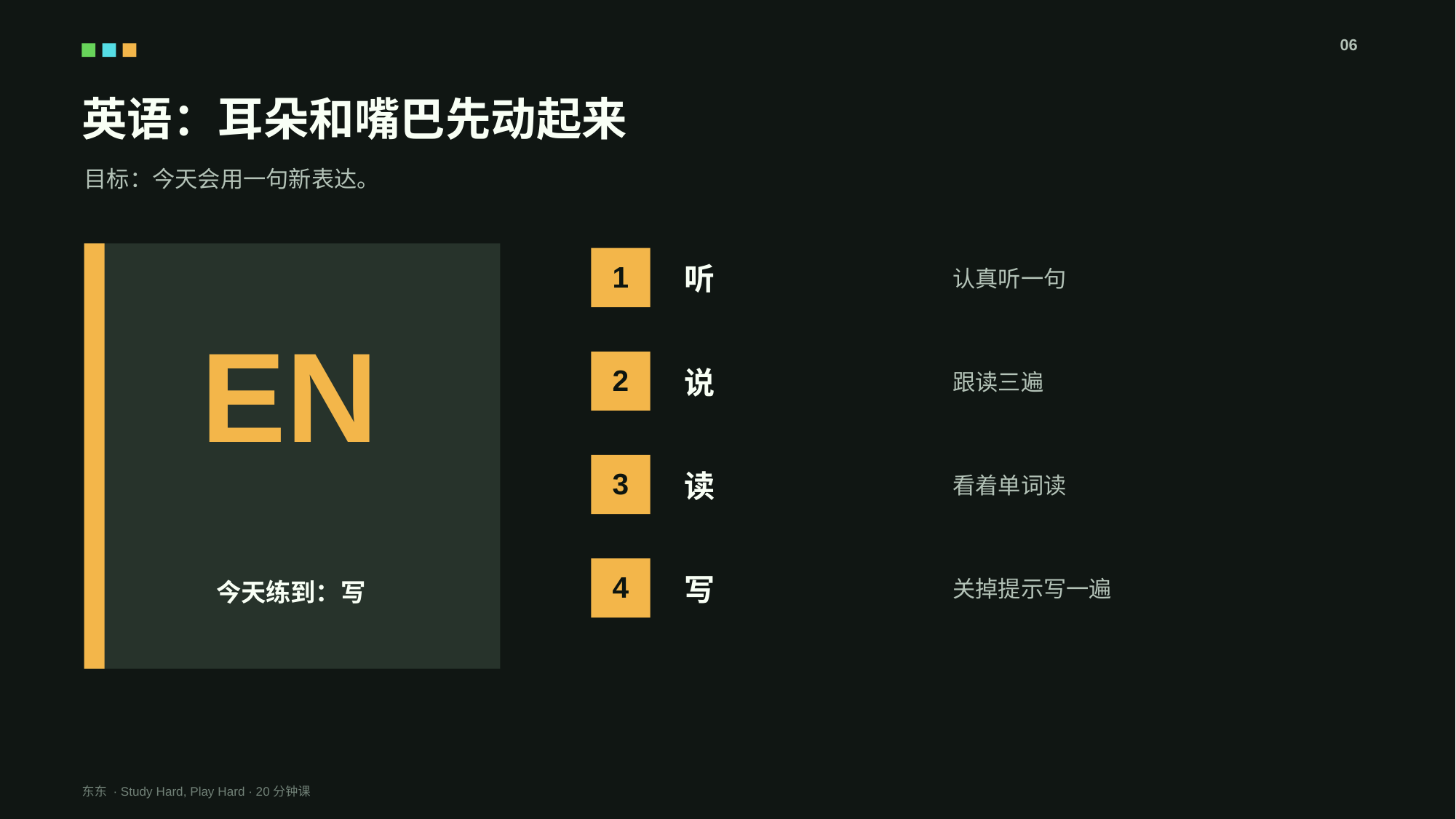

06

英语：耳朵和嘴巴先动起来
目标：今天会用一句新表达。

听
认真听一句

1
EN
说
跟读三遍

2
读
看着单词读

3
写
关掉提示写一遍
今天练到：写

4
东东 · Study Hard, Play Hard · 20分钟课